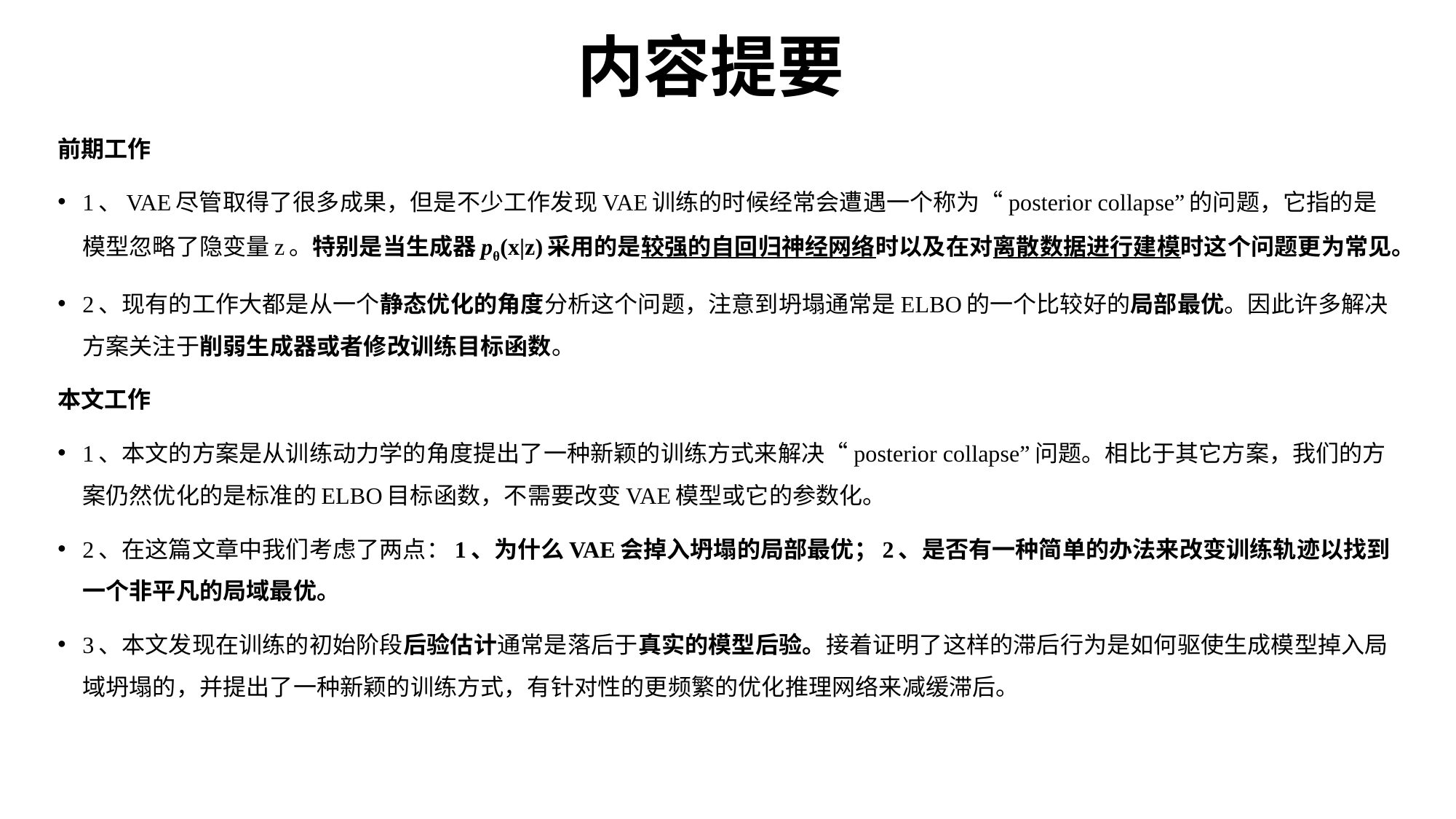

# 内容提要
前期工作
1、VAE尽管取得了很多成果，但是不少工作发现VAE训练的时候经常会遭遇一个称为“posterior collapse”的问题，它指的是模型忽略了隐变量z。特别是当生成器pθ(x|z)采用的是较强的自回归神经网络时以及在对离散数据进行建模时这个问题更为常见。
2、现有的工作大都是从一个静态优化的角度分析这个问题，注意到坍塌通常是ELBO的一个比较好的局部最优。因此许多解决方案关注于削弱生成器或者修改训练目标函数。
本文工作
1、本文的方案是从训练动力学的角度提出了一种新颖的训练方式来解决“posterior collapse”问题。相比于其它方案，我们的方案仍然优化的是标准的ELBO目标函数，不需要改变VAE模型或它的参数化。
2、在这篇文章中我们考虑了两点：1、为什么VAE会掉入坍塌的局部最优；2、是否有一种简单的办法来改变训练轨迹以找到一个非平凡的局域最优。
3、本文发现在训练的初始阶段后验估计通常是落后于真实的模型后验。接着证明了这样的滞后行为是如何驱使生成模型掉入局域坍塌的，并提出了一种新颖的训练方式，有针对性的更频繁的优化推理网络来减缓滞后。